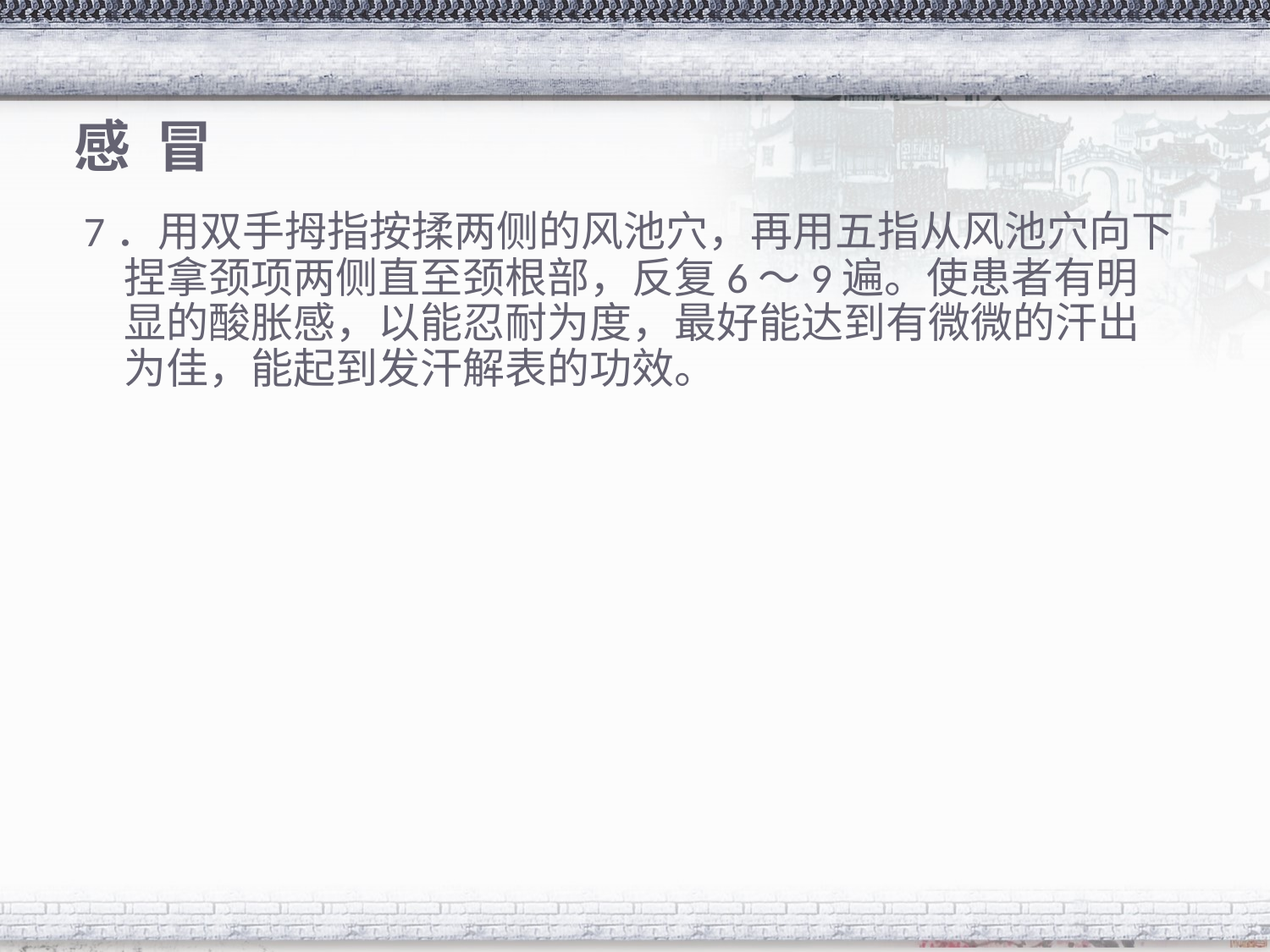

# 感  冒
 7．用双手拇指按揉两侧的风池穴，再用五指从风池穴向下捏拿颈项两侧直至颈根部，反复6～9遍。使患者有明显的酸胀感，以能忍耐为度，最好能达到有微微的汗出为佳，能起到发汗解表的功效。